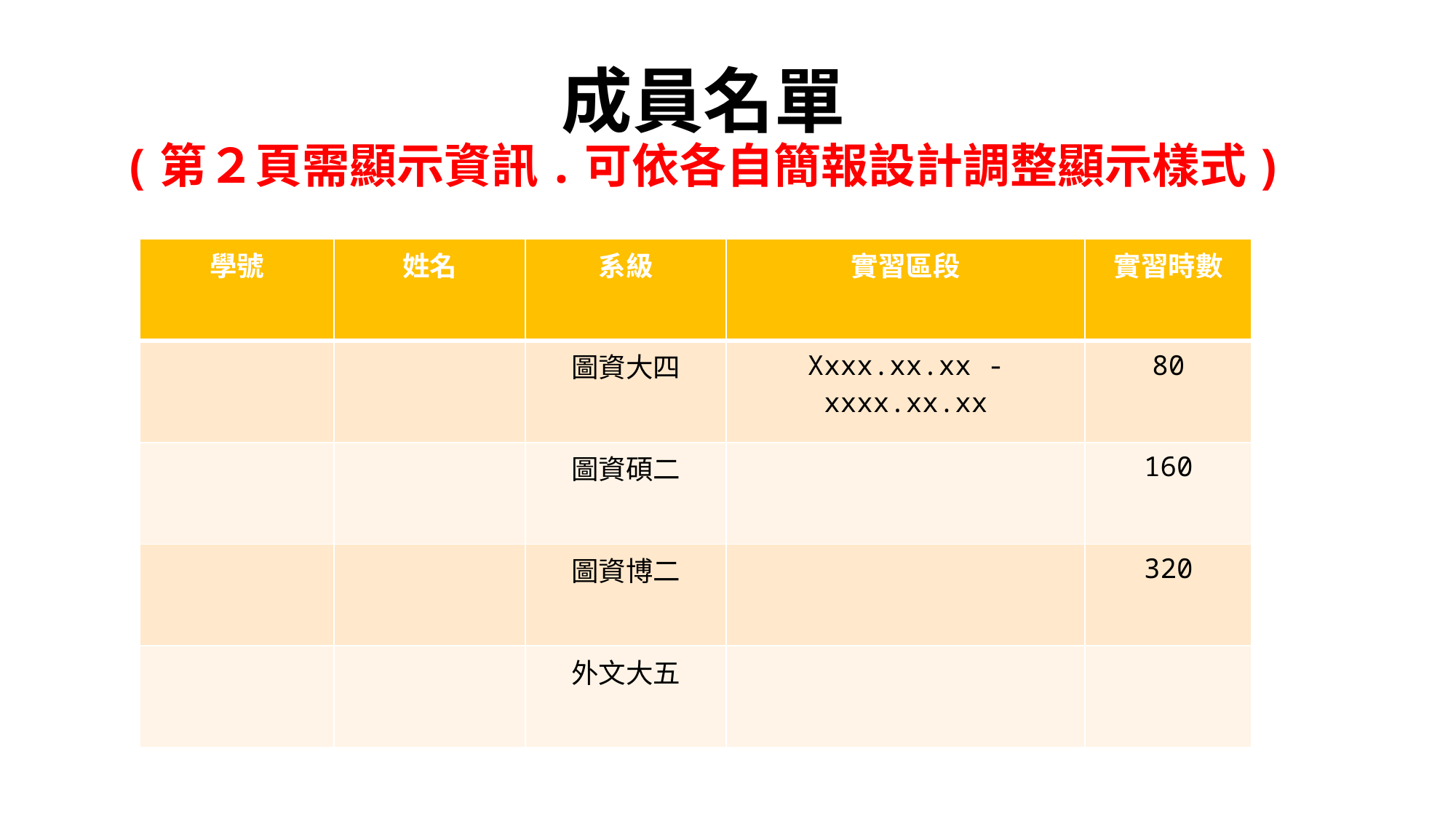

# 成員名單 (第２頁需顯示資訊.可依各自簡報設計調整顯示樣式)
| 學號 | 姓名 | 系級 | 實習區段 | 實習時數 |
| --- | --- | --- | --- | --- |
|  |  | 圖資大四 | Xxxx.xx.xx - xxxx.xx.xx | 80 |
|  |  | 圖資碩二 |  | 160 |
|  |  | 圖資博二 |  | 320 |
|  |  | 外文大五 |  |  |